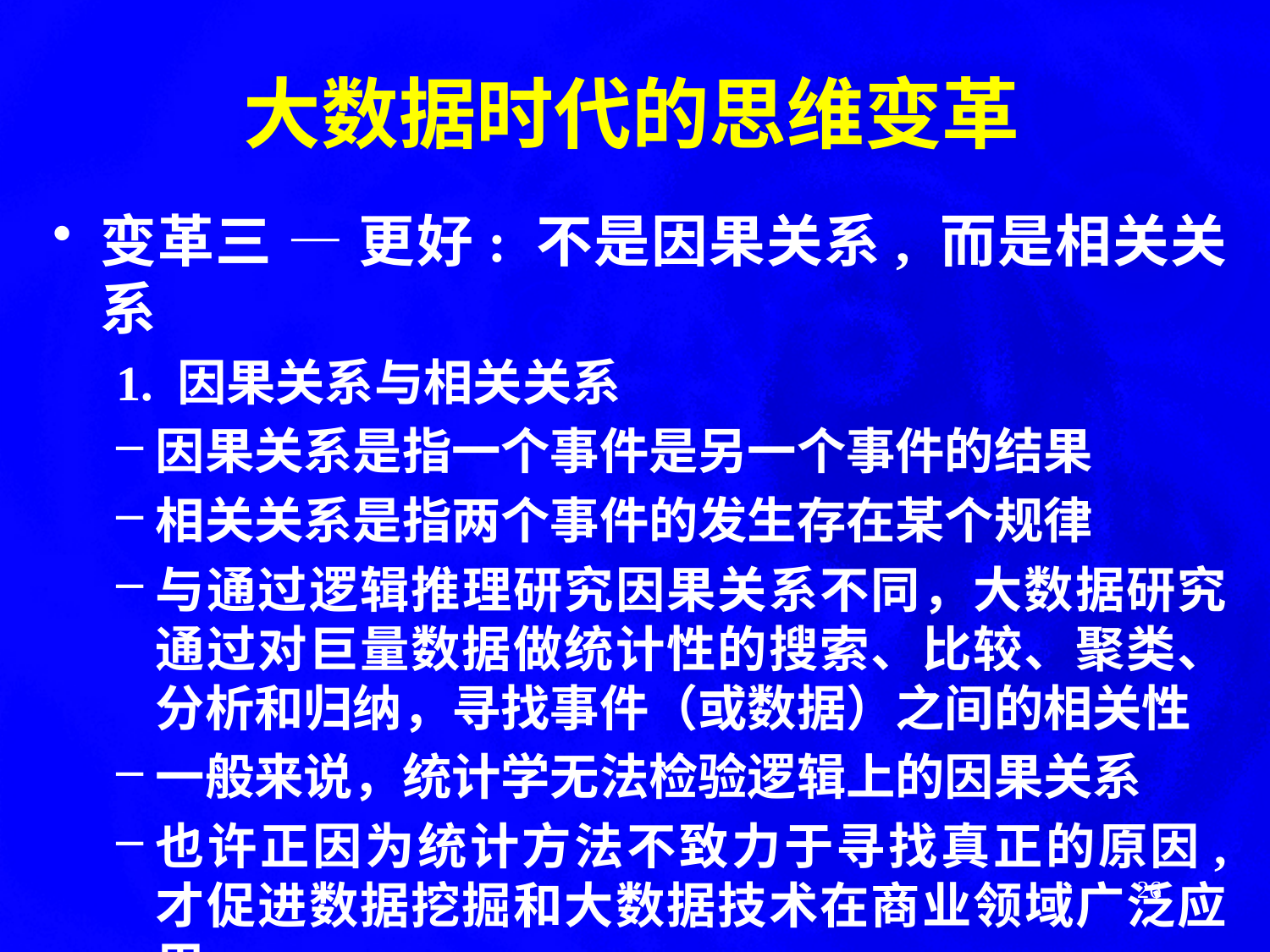

# 大数据时代的思维变革
变革三 — 更好: 不是因果关系, 而是相关关系
1. 因果关系与相关关系
因果关系是指一个事件是另一个事件的结果
相关关系是指两个事件的发生存在某个规律
与通过逻辑推理研究因果关系不同，大数据研究通过对巨量数据做统计性的搜索、比较、聚类、分析和归纳，寻找事件（或数据）之间的相关性
一般来说，统计学无法检验逻辑上的因果关系
也许正因为统计方法不致力于寻找真正的原因, 才促进数据挖掘和大数据技术在商业领域广泛应用
26